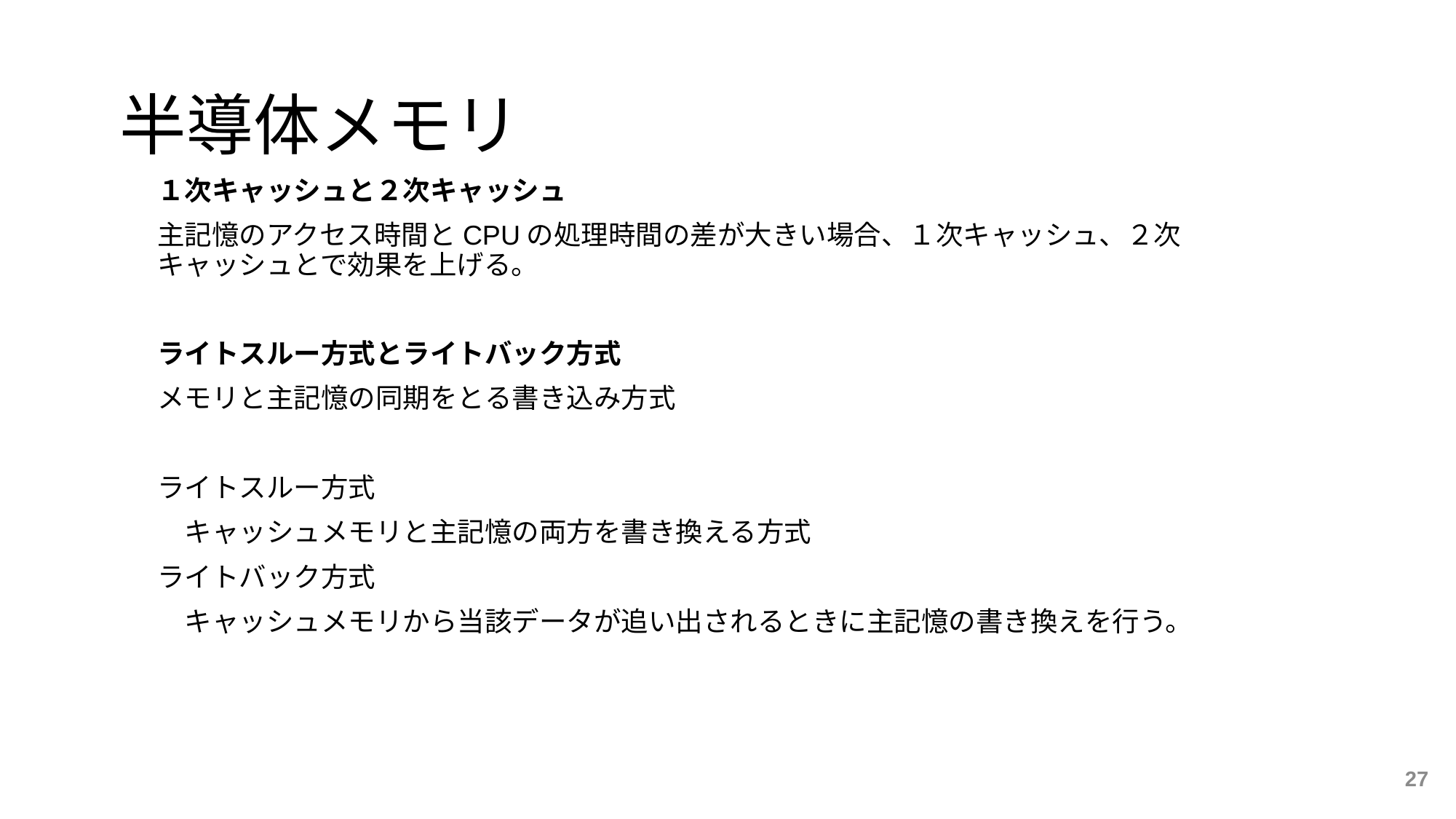

# 半導体メモリ
１次キャッシュと２次キャッシュ
主記憶のアクセス時間とCPUの処理時間の差が大きい場合、１次キャッシュ、２次キャッシュとで効果を上げる。

ライトスルー方式とライトバック方式
メモリと主記憶の同期をとる書き込み方式

ライトスルー方式
　キャッシュメモリと主記憶の両方を書き換える方式
ライトバック方式
　キャッシュメモリから当該データが追い出されるときに主記憶の書き換えを行う。

27